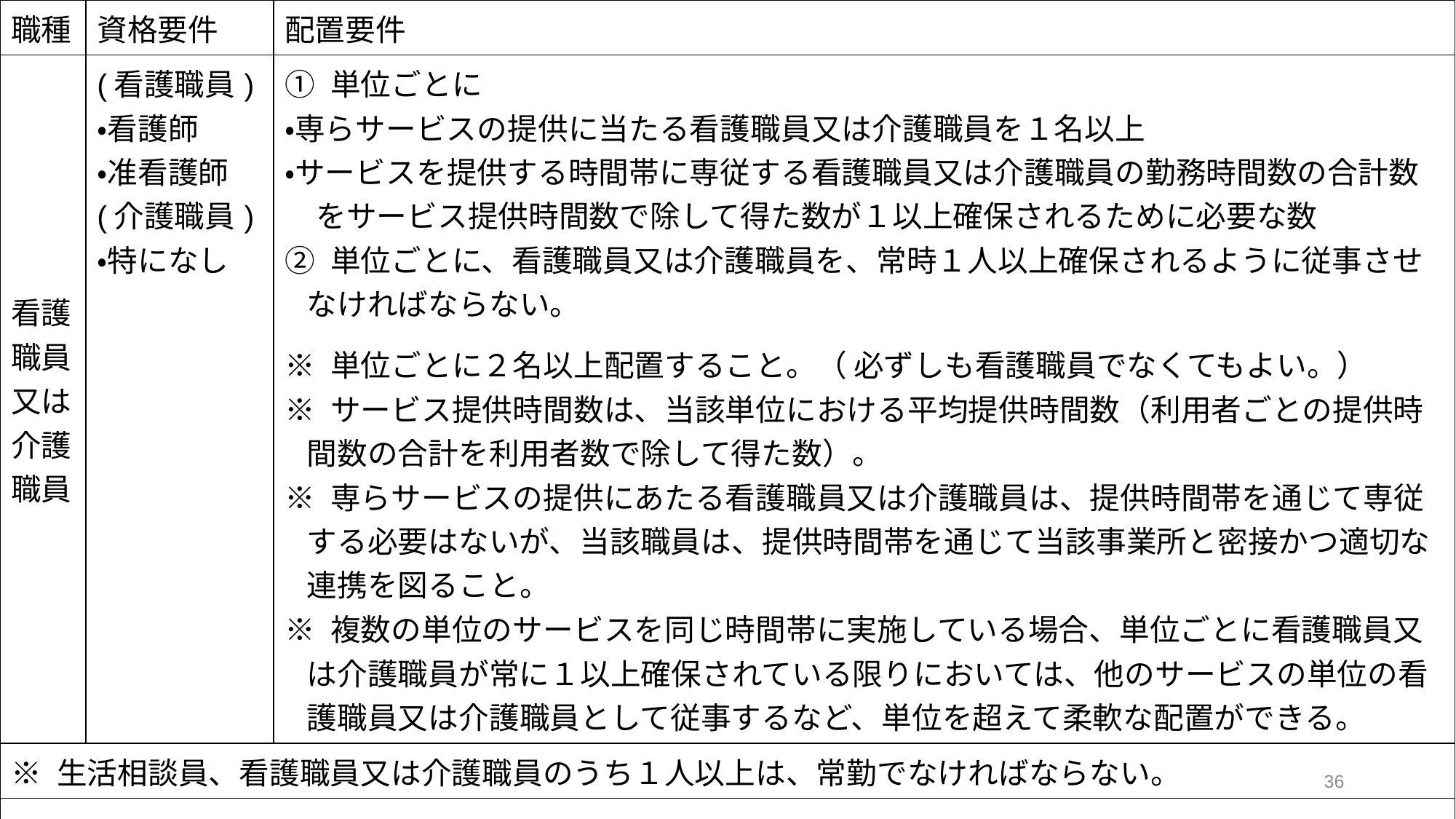

| 職種 | 資格要件 | 配置要件 |
| --- | --- | --- |
| 看護職員又は介護職員 | (看護職員) ・看護師 ・准看護師 (介護職員) ・特になし | ① 単位ごとに ・専らサービスの提供に当たる看護職員又は介護職員を１名以上 ・サービスを提供する時間帯に専従する看護職員又は介護職員の勤務時間数の合計数をサービス提供時間数で除して得た数が１以上確保されるために必要な数 ② 単位ごとに、看護職員又は介護職員を、常時１人以上確保されるように従事させなければならない。 ※ 単位ごとに２名以上配置すること。（ 必ずしも看護職員でなくてもよい。） ※ サービス提供時間数は、当該単位における平均提供時間数（利用者ごとの提供時間数の合計を利用者数で除して得た数）。 ※ 専らサービスの提供にあたる看護職員又は介護職員は、提供時間帯を通じて専従する必要はないが、当該職員は、提供時間帯を通じて当該事業所と密接かつ適切な連携を図ること。 ※ 複数の単位のサービスを同じ時間帯に実施している場合、単位ごとに看護職員又は介護職員が常に１以上確保されている限りにおいては、他のサービスの単位の看護職員又は介護職員として従事するなど、単位を超えて柔軟な配置ができる。 |
| ※ 生活相談員、看護職員又は介護職員のうち１人以上は、常勤でなければならない。 |  |  |
|  |  |  |
| 利用定員等 |  | サービス単位は、その提供が１又は複数の利用者に対して一体的に行われるものをいい、その利用定員は12人以下とする。 |
36